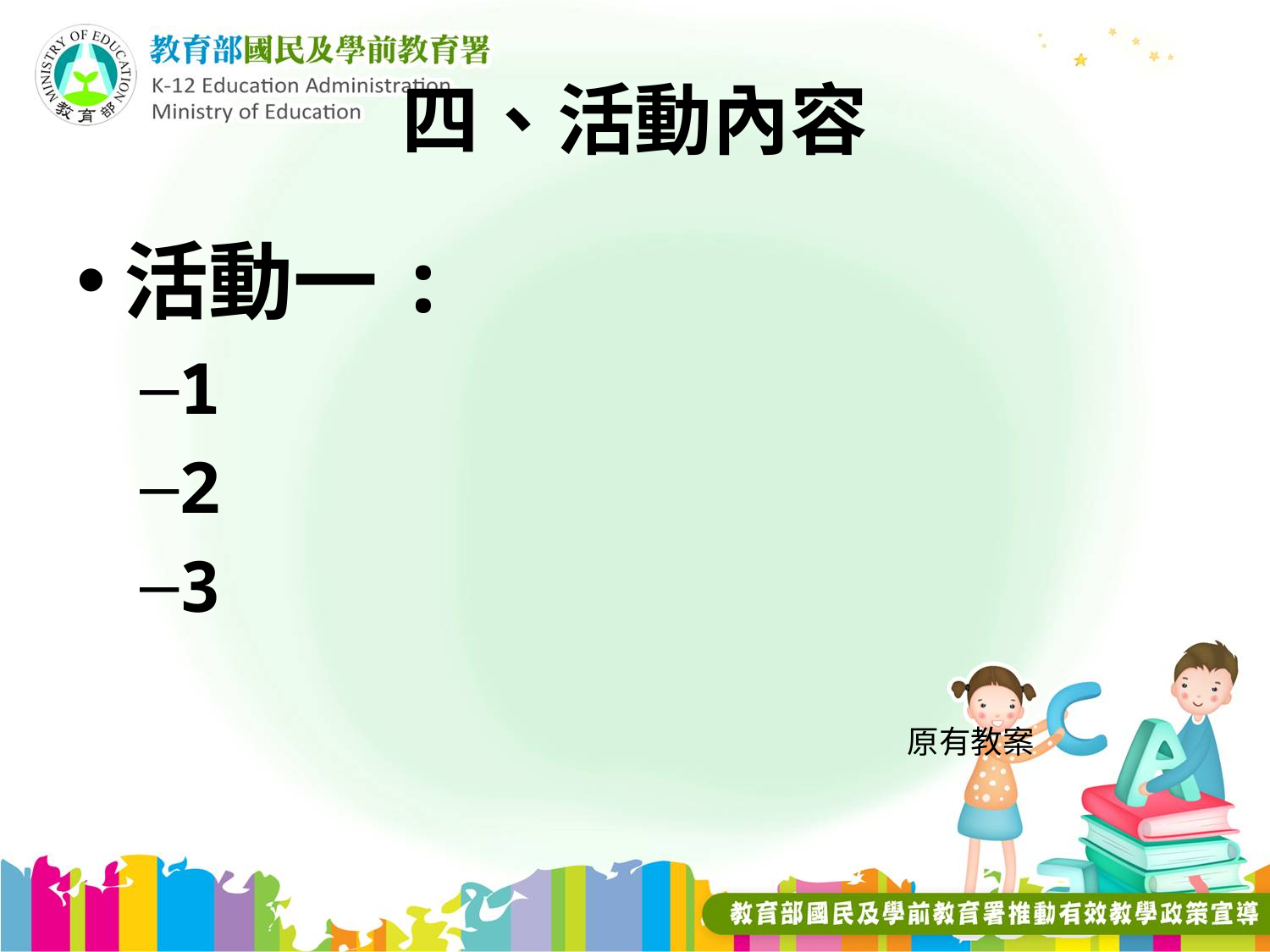

# 四、活動內容
活動一:
1
2
3

原有教案